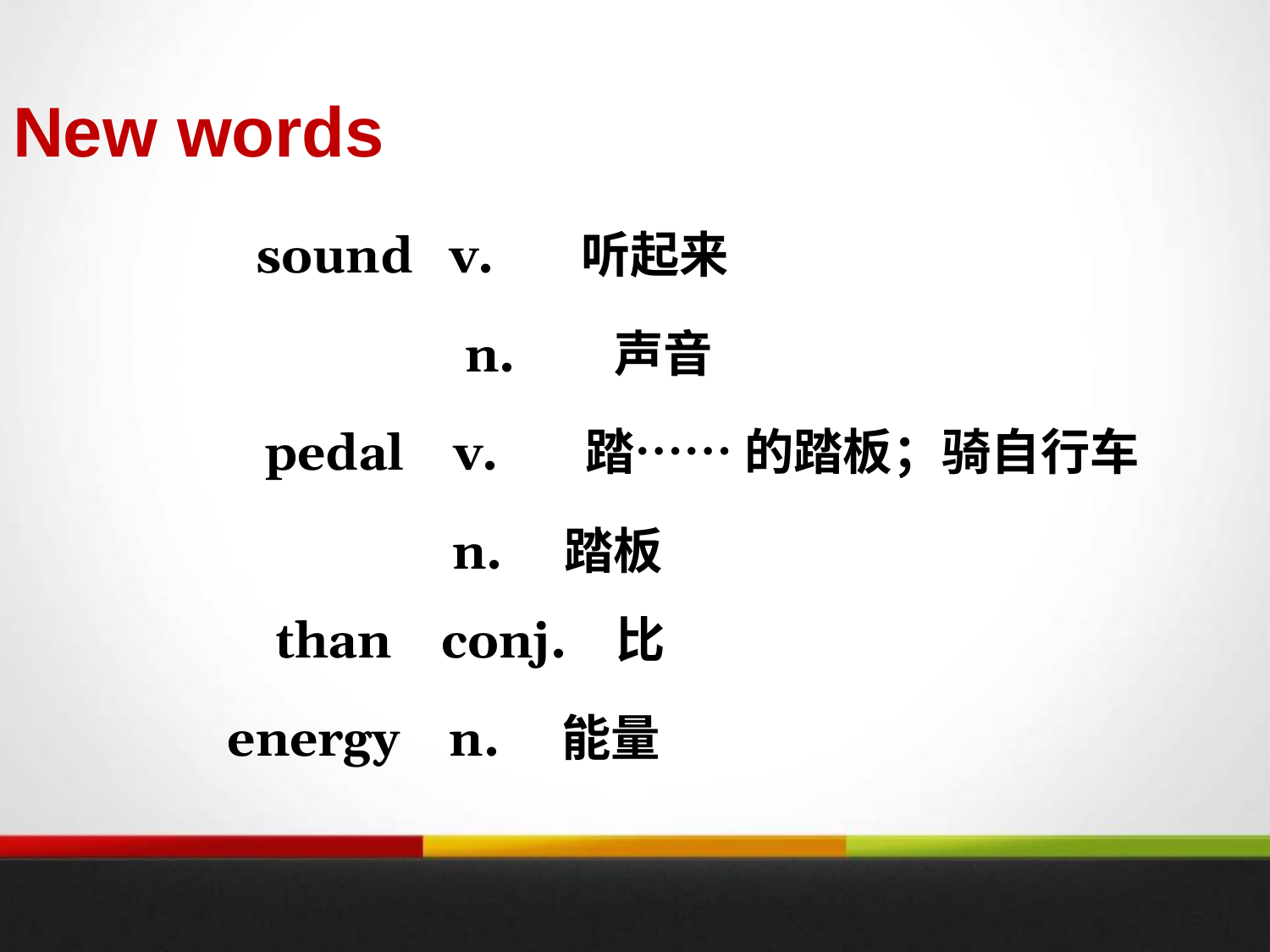

New words
   sound   v.      听起来
                   n.       声音
   pedal    v.      踏…… 的踏板；骑自行车
                  n.    踏板
than    conj.   比
energy    n.    能量